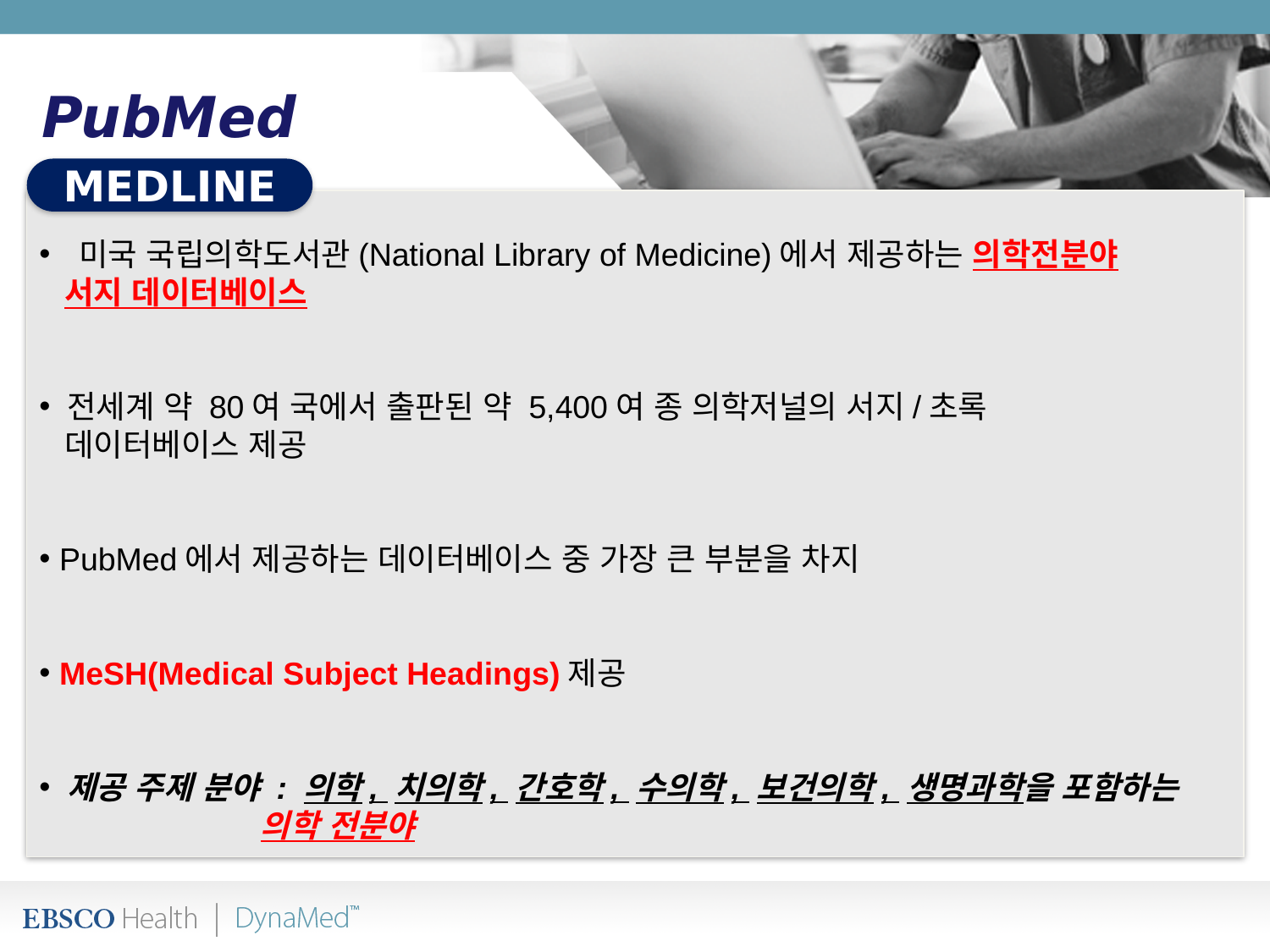

PubMed
MEDLINE

미국 국립의학도서관(National Library of Medicine)에서 제공하는 의학전분야
  서지 데이터베이스

 전세계 약 80여 국에서 출판된 약 5,400여 종 의학저널의 서지/초록
  데이터베이스 제공

 PubMed에서 제공하는 데이터베이스 중 가장 큰 부분을 차지

 MeSH(Medical Subject Headings)제공

 제공 주제 분야 : 의학, 치의학, 간호학, 수의학, 보건의학, 생명과학을 포함하는
                        의학 전분야